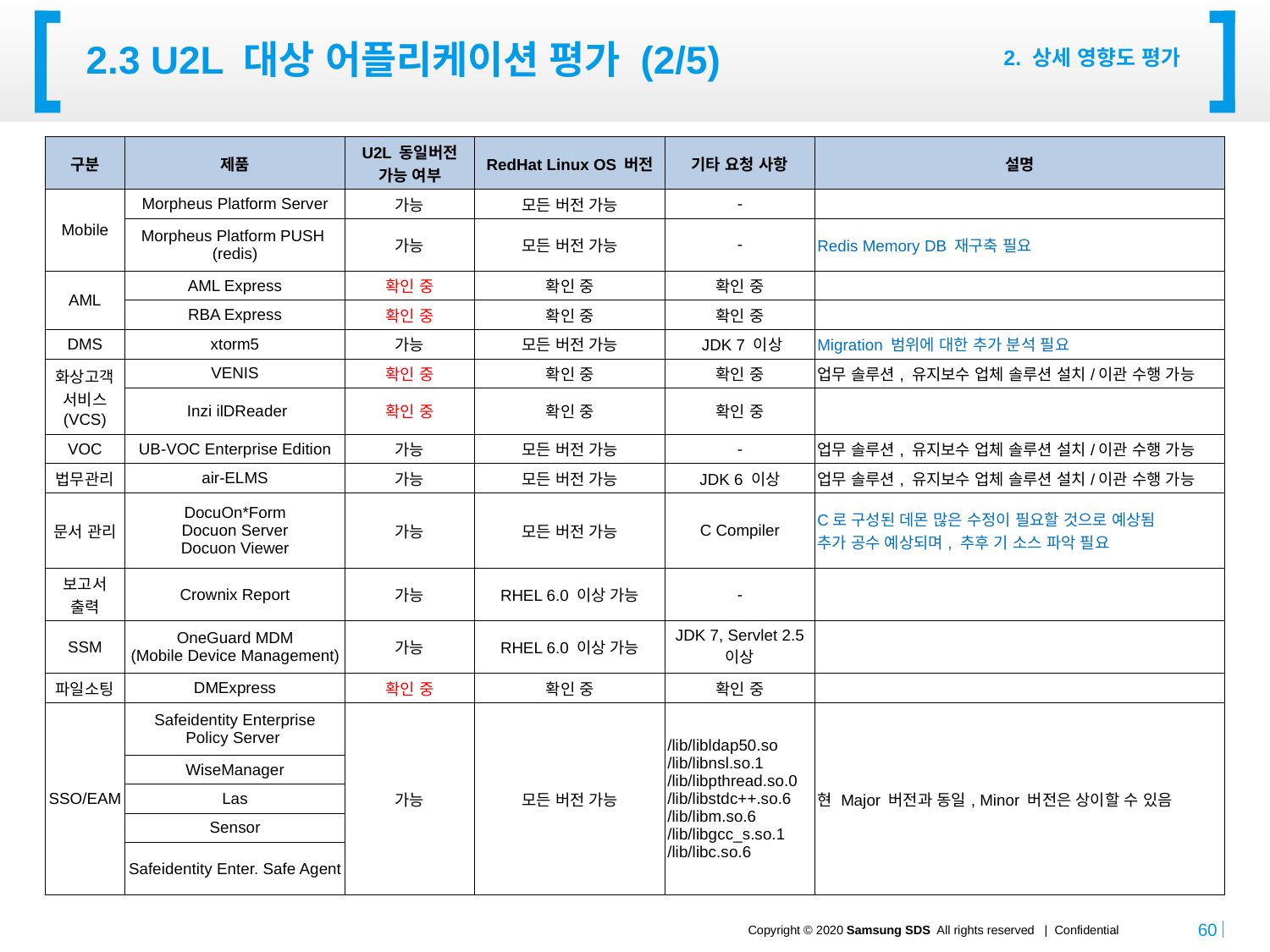

# 2.3 U2L 대상 어플리케이션 평가 (2/5)
2. 상세 영향도 평가
| 구분 | 제품 | U2L 동일버전 가능 여부 | RedHat Linux OS 버전 | 기타 요청 사항 | 설명 |
| --- | --- | --- | --- | --- | --- |
| Mobile | Morpheus Platform Server | 가능 | 모든 버전 가능 | - |  |
|  | Morpheus Platform PUSH (redis) | 가능 | 모든 버전 가능 | - | Redis Memory DB 재구축 필요 |
| AML | AML Express | 확인 중 | 확인 중 | 확인 중 |  |
|  | RBA Express | 확인 중 | 확인 중 | 확인 중 |  |
| DMS | xtorm5 | 가능 | 모든 버전 가능 | JDK 7 이상 | Migration 범위에 대한 추가 분석 필요 |
| 화상고객 서비스 (VCS) | VENIS | 확인 중 | 확인 중 | 확인 중 | 업무 솔루션, 유지보수 업체 솔루션 설치/이관 수행 가능 |
|  | Inzi ilDReader | 확인 중 | 확인 중 | 확인 중 |  |
| VOC | UB-VOC Enterprise Edition | 가능 | 모든 버전 가능 | - | 업무 솔루션, 유지보수 업체 솔루션 설치/이관 수행 가능 |
| 법무관리 | air-ELMS | 가능 | 모든 버전 가능 | JDK 6 이상 | 업무 솔루션, 유지보수 업체 솔루션 설치/이관 수행 가능 |
| 문서 관리 | DocuOn\*Form Docuon Server Docuon Viewer | 가능 | 모든 버전 가능 | C Compiler | C로 구성된 데몬 많은 수정이 필요할 것으로 예상됨 추가 공수 예상되며, 추후 기 소스 파악 필요 |
| 보고서 출력 | Crownix Report | 가능 | RHEL 6.0 이상 가능 | - |  |
| SSM | OneGuard MDM (Mobile Device Management) | 가능 | RHEL 6.0 이상 가능 | JDK 7, Servlet 2.5 이상 |  |
| 파일소팅 | DMExpress | 확인 중 | 확인 중 | 확인 중 |  |
| SSO/EAM | Safeidentity Enterprise Policy Server | 가능 | 모든 버전 가능 | /lib/libldap50.so /lib/libnsl.so.1 /lib/libpthread.so.0 /lib/libstdc++.so.6 /lib/libm.so.6 /lib/libgcc\_s.so.1 /lib/libc.so.6 | 현 Major 버전과 동일, Minor 버전은 상이할 수 있음 |
|  | WiseManager |  |  |  |  |
|  | Las |  |  |  |  |
|  | Sensor |  |  |  |  |
|  | Safeidentity Enter. Safe Agent |  |  |  |  |